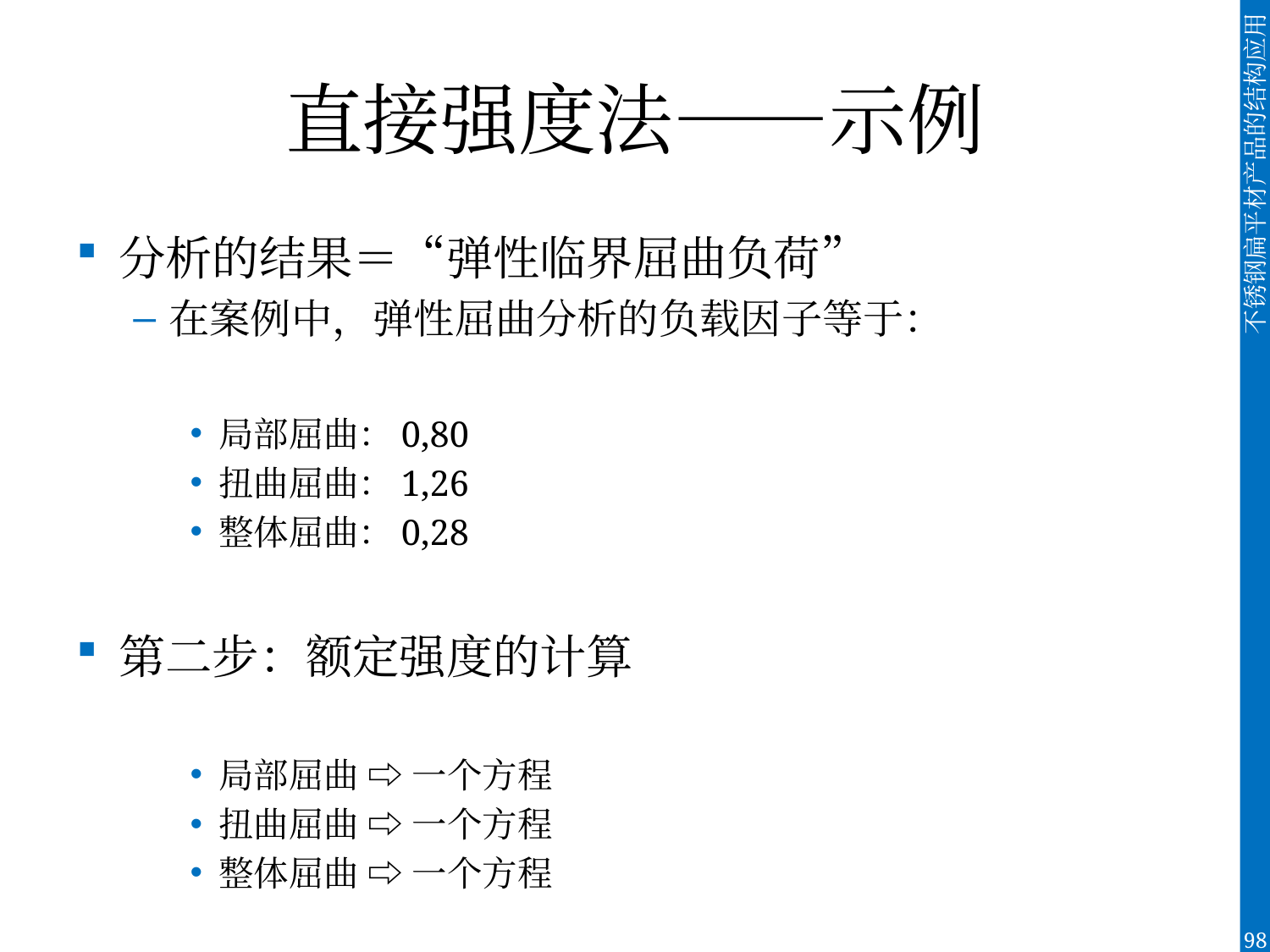

# 直接强度法——示例
分析的结果＝“弹性临界屈曲负荷”
在案例中，弹性屈曲分析的负载因子等于：

局部屈曲：0,80
扭曲屈曲：1,26
整体屈曲：0,28

第二步：额定强度的计算

局部屈曲 ⇨ 一个方程
扭曲屈曲 ⇨ 一个方程
整体屈曲 ⇨ 一个方程

98